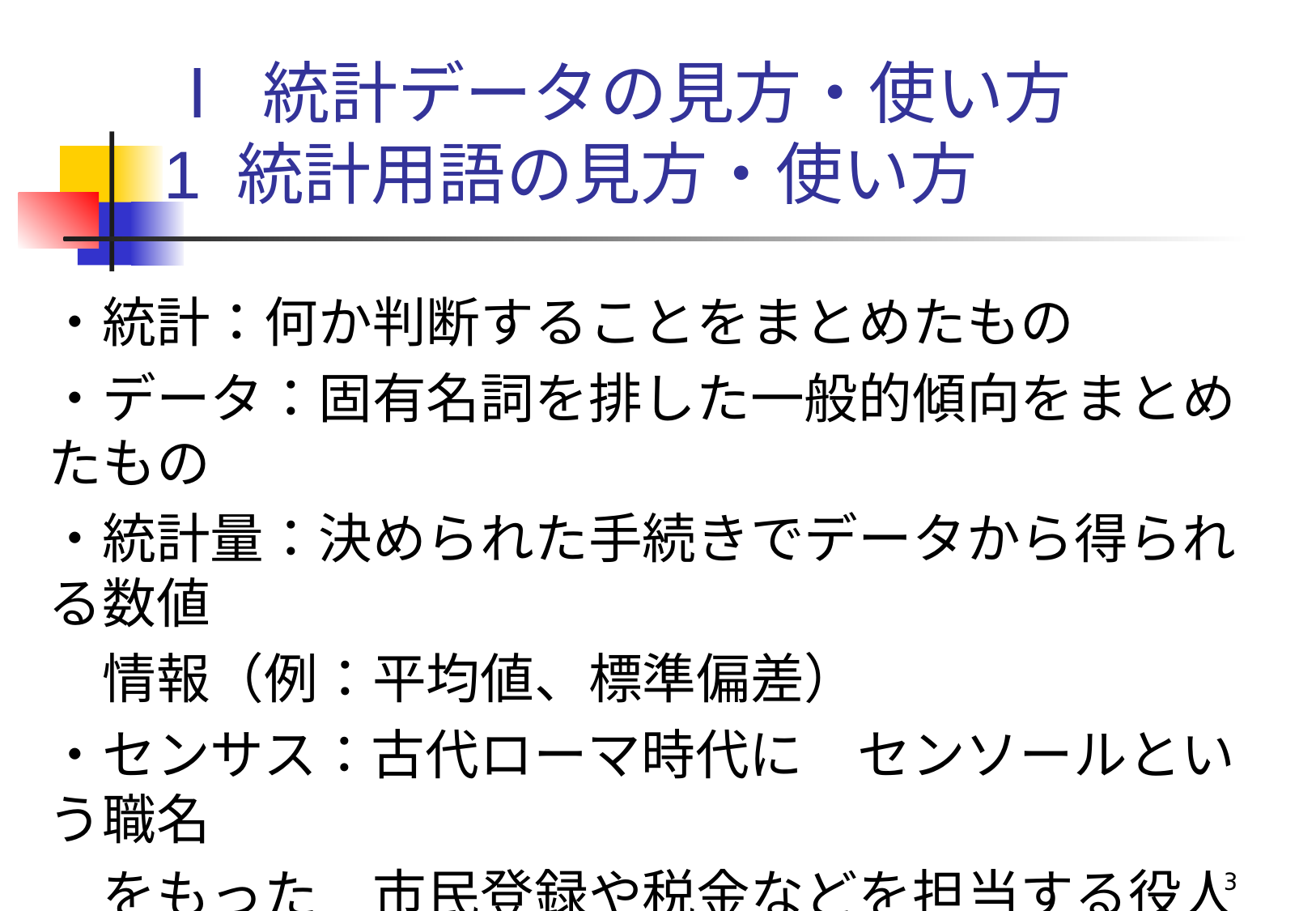

# Ⅰ 統計データの見方・使い方 1 統計用語の見方・使い方
・統計：何か判断することをまとめたもの
・データ：固有名詞を排した一般的傾向をまとめたもの
・統計量：決められた手続きでデータから得られる数値
　情報（例：平均値、標準偏差）
・センサス：古代ローマ時代に　センソールという職名
　をもった　市民登録や税金などを担当する役人が行った人口調査を行った

3